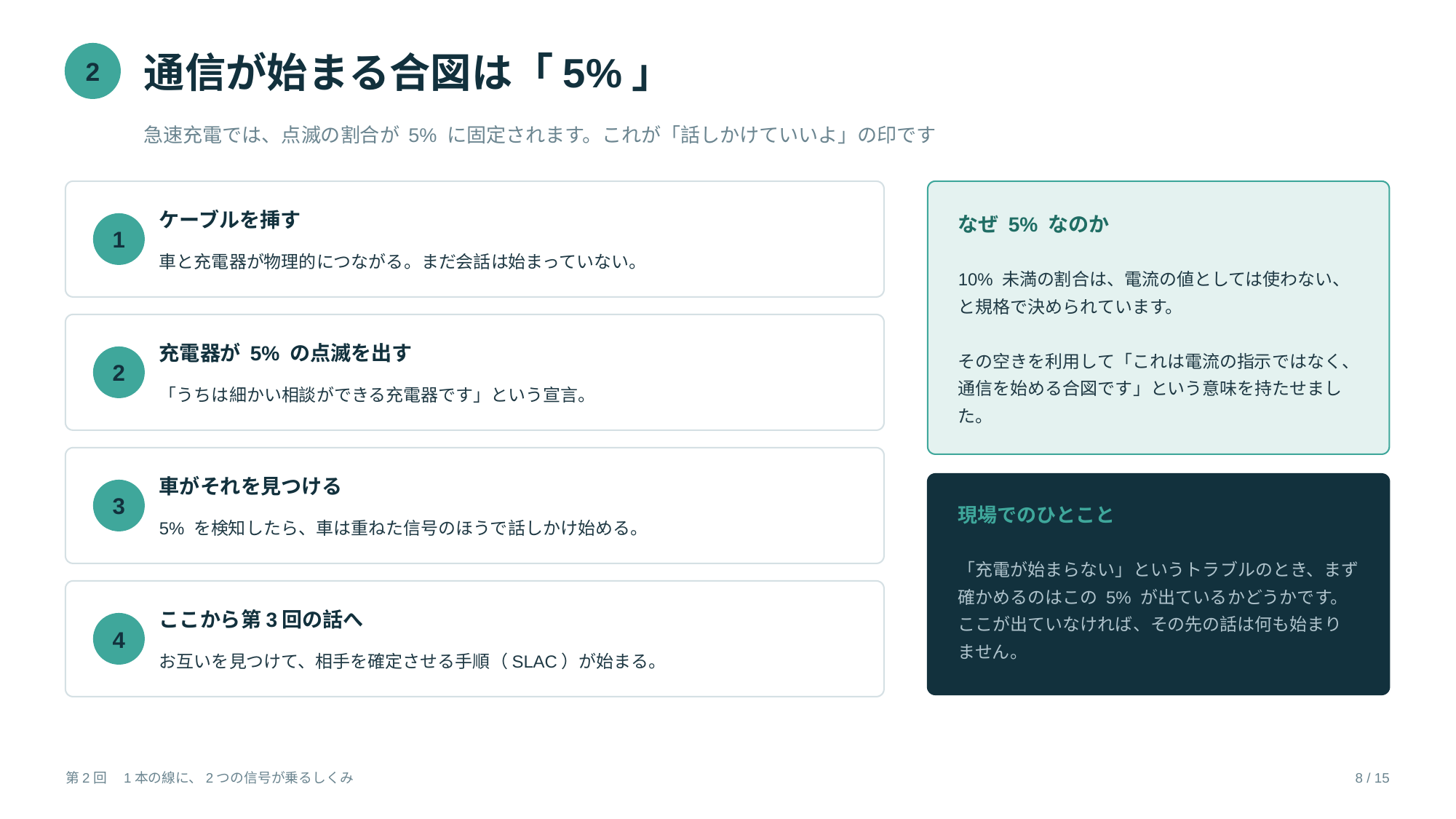

通信が始まる合図は「5%」

2
急速充電では、点滅の割合が 5% に固定されます。これが「話しかけていいよ」の印です

ケーブルを挿す
なぜ 5% なのか

1
車と充電器が物理的につながる。まだ会話は始まっていない。
10% 未満の割合は、電流の値としては使わない、と規格で決められています。

その空きを利用して「これは電流の指示ではなく、通信を始める合図です」という意味を持たせました。

充電器が 5% の点滅を出す

2
「うちは細かい相談ができる充電器です」という宣言。

車がそれを見つける

3
現場でのひとこと
5% を検知したら、車は重ねた信号のほうで話しかけ始める。
「充電が始まらない」というトラブルのとき、まず確かめるのはこの 5% が出ているかどうかです。ここが出ていなければ、その先の話は何も始まりません。

ここから第3回の話へ

4
お互いを見つけて、相手を確定させる手順（SLAC）が始まる。
第2回　1本の線に、2つの信号が乗るしくみ
8 / 15